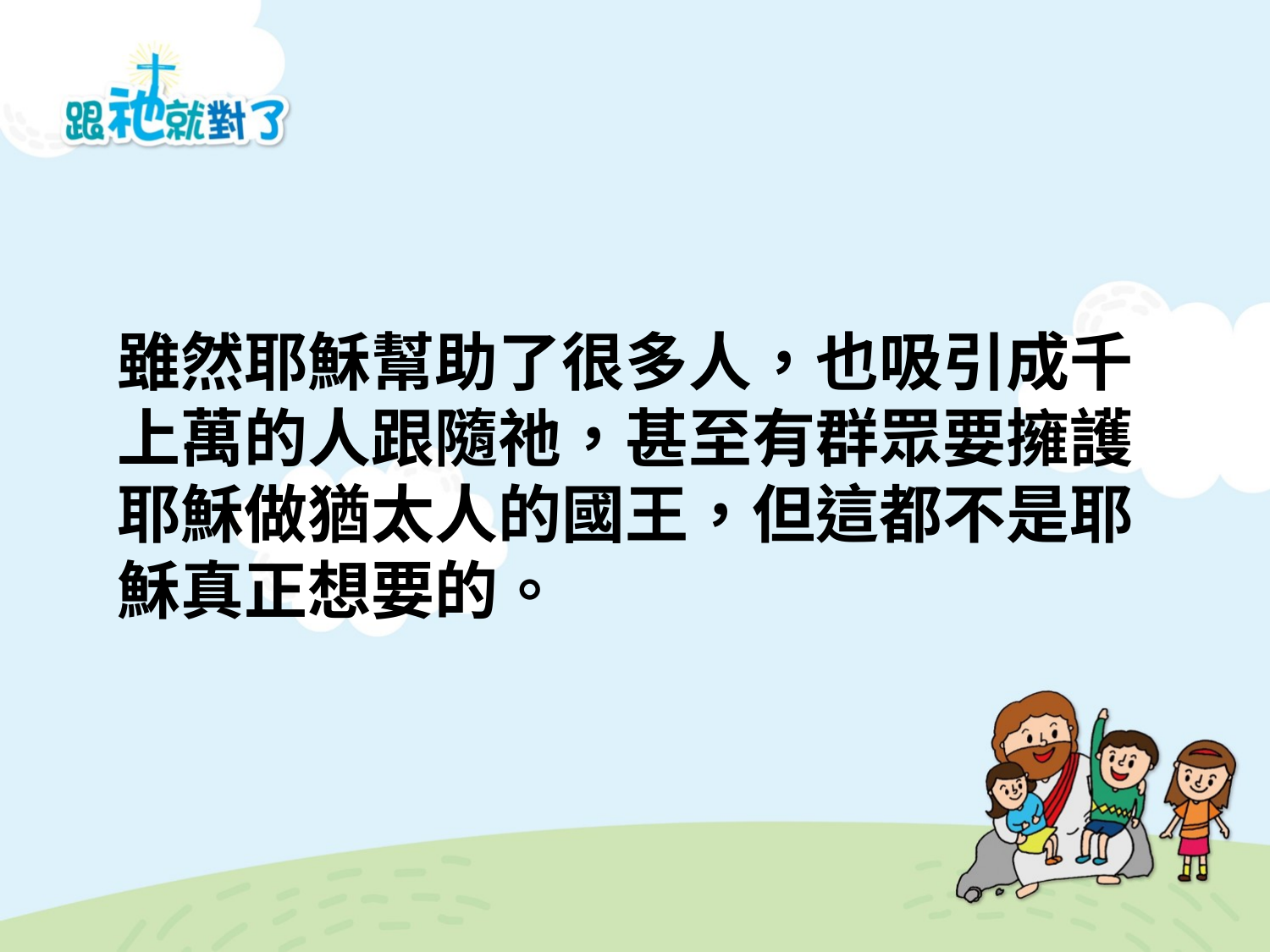

雖然耶穌幫助了很多人，也吸引成千上萬的人跟隨祂，甚至有群眾要擁護耶穌做猶太人的國王，但這都不是耶穌真正想要的。